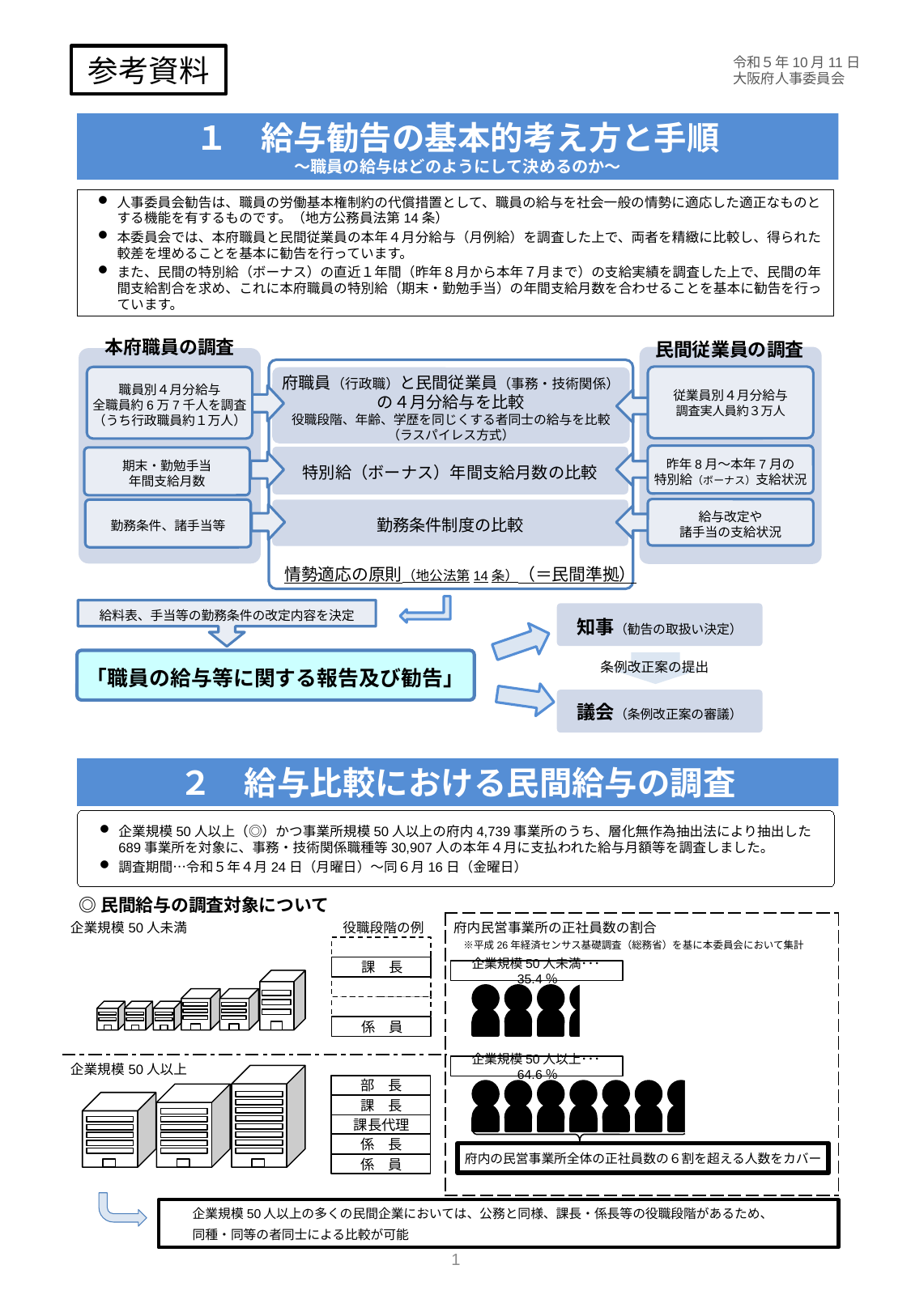

参考資料
令和５年10月11日
大阪府人事委員会
# １　給与勧告の基本的考え方と手順 ～職員の給与はどのようにして決めるのか～
人事委員会勧告は、職員の労働基本権制約の代償措置として、職員の給与を社会一般の情勢に適応した適正なものとする機能を有するものです。（地方公務員法第14条）
本委員会では、本府職員と民間従業員の本年４月分給与（月例給）を調査した上で、両者を精緻に比較し、得られた較差を埋めることを基本に勧告を行っています。
また、民間の特別給（ボーナス）の直近１年間（昨年８月から本年７月まで）の支給実績を調査した上で、民間の年間支給割合を求め、これに本府職員の特別給（期末・勤勉手当）の年間支給月数を合わせることを基本に勧告を行っています。
本府職員の調査
民間従業員の調査

従業員別４月分給与
調査実人員約３万人

昨年8月～本年7月の
特別給（ボーナス）支給状況
給与改定や
諸手当の支給状況

職員別４月分給与
全職員約6万7千人を調査
（うち行政職員約１万人）

期末・勤勉手当
年間支給月数
勤務条件、諸手当等

府職員（行政職）と民間従業員（事務・技術関係）
の４月分給与を比較
役職段階、年齢、学歴を同じくする者同士の給与を比較
（ラスパイレス方式）
特別給（ボーナス）年間支給月数の比較
勤務条件制度の比較
情勢適応の原則（地公法第14条）（＝民間準拠）
給料表、手当等の勤務条件の改定内容を決定
知事（勧告の取扱い決定）
「職員の給与等に関する報告及び勧告」
議会（条例改正案の審議）
条例改正案の提出

２　給与比較における民間給与の調査
企業規模50人以上（◎）かつ事業所規模50人以上の府内4,739事業所のうち、層化無作為抽出法により抽出した689事業所を対象に、事務・技術関係職種等30,907人の本年４月に支払われた給与月額等を調査しました。
調査期間…令和５年４月24日（月曜日）～同６月16日（金曜日）
　◎ 民間給与の調査対象について
| 企業規模50人未満 | 役職段階の例 | 府内民営事業所の正社員数の割合 　※平成26年経済センサス基礎調査（総務省）を基に本委員会において集計 |
| --- | --- | --- |
| 企業規模50人以上 |  |  |

課　長

係　員

部　長
課　長
課長代理
係　長
係　員

企業規模50人未満･･･35.4％

企業規模50人以上･･･64.6％
府内の民営事業所全体の正社員数の６割を超える人数をカバー

　　企業規模50人以上の多くの民間企業においては、公務と同様、課長・係長等の役職段階があるため、
　　同種・同等の者同士による比較が可能
1